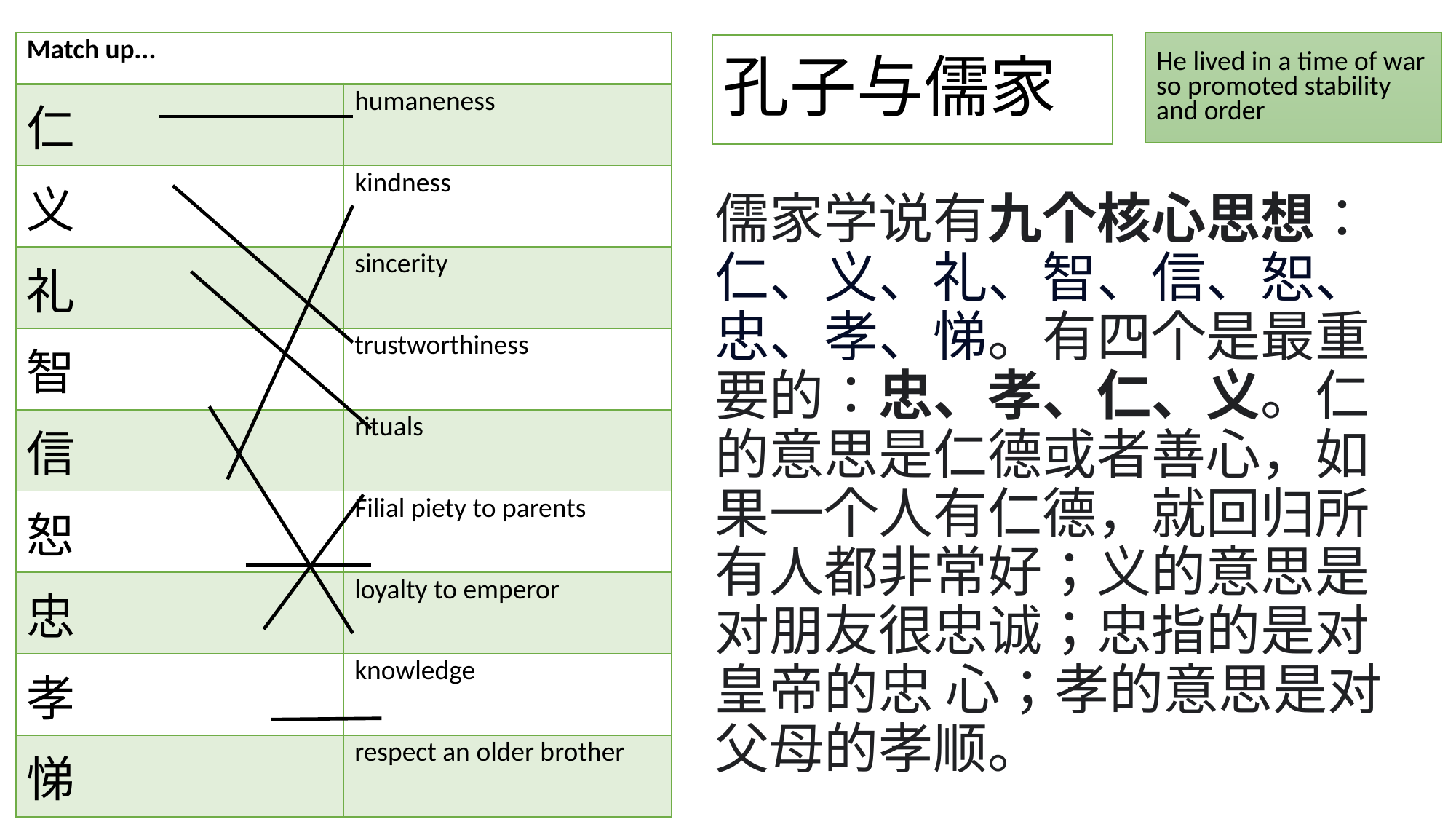

| Match up... |  |
| --- | --- |
| 仁 | humaneness |
| 义 | kindness |
| 礼 | sincerity |
| 智 | trustworthiness |
| 信 | rituals |
| 恕 | Filial piety to parents |
| 忠 | loyalty to emperor |
| 孝 | knowledge |
| 悌 | respect an older brother |
He lived in a time of war so promoted stability and order
# 孔子与儒家
儒家学说有九个核心思想：仁、义、礼、智、信、恕、忠、孝、悌。有四个是最重要的：忠、孝、仁、义。仁的意思是仁德或者善心，如果一个人有仁德，就回归所有人都非常好；义的意思是对朋友很忠诚；忠指的是对皇帝的忠 心；孝的意思是对父母的孝顺。